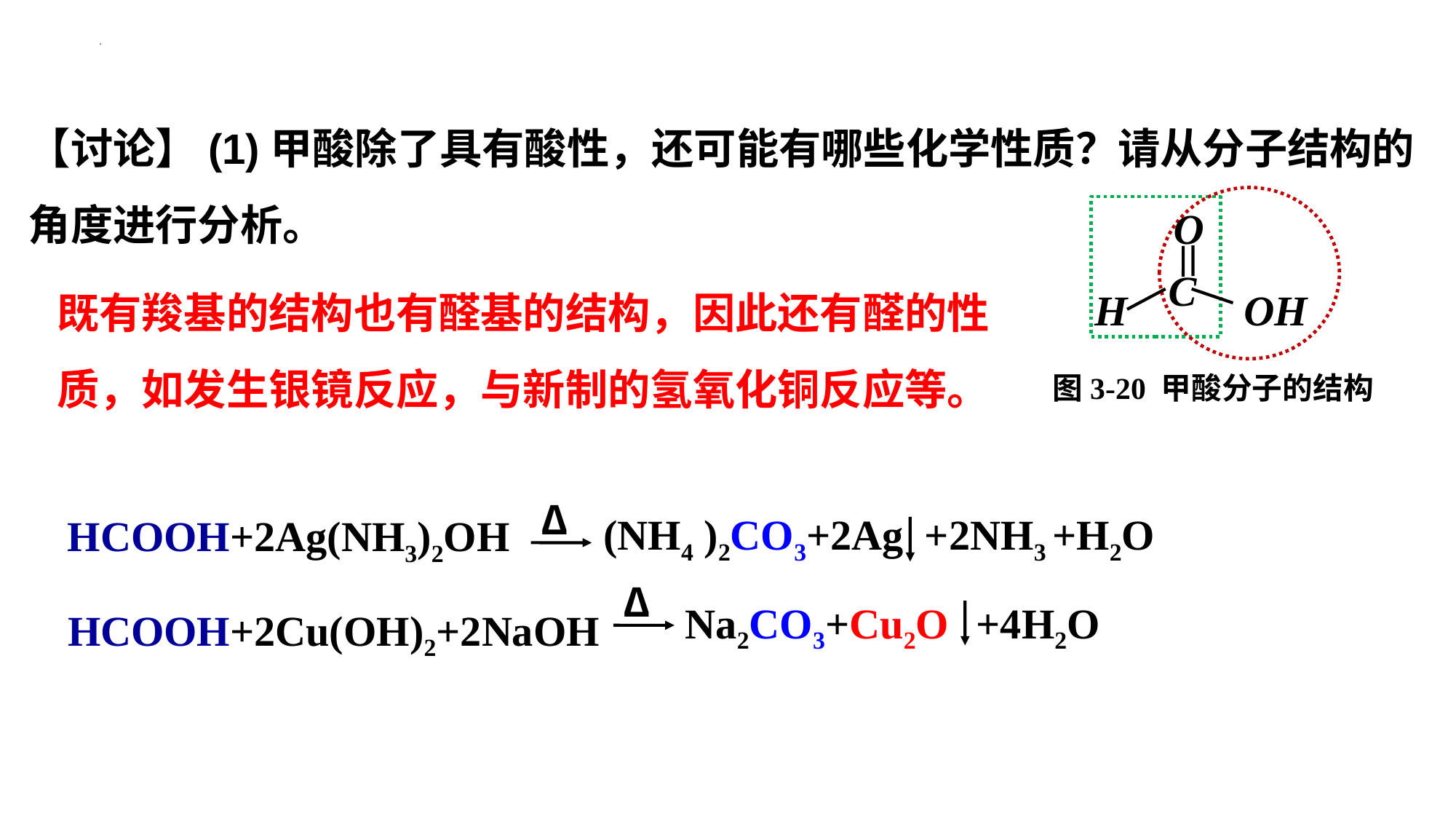

【讨论】(1)甲酸除了具有酸性，还可能有哪些化学性质？请从分子结构的角度进行分析。

O

C
OH

H
图3-20 甲酸分子的结构

既有羧基的结构也有醛基的结构，因此还有醛的性质，如发生银镜反应，与新制的氢氧化铜反应等。
∆
HCOOH+2Ag(NH3)2OH

(NH4 )2CO3+2Ag  +2NH3 +H2O

∆
HCOOH+2Cu(OH)2+2NaOH

Na2CO3+Cu2O   +4H2O